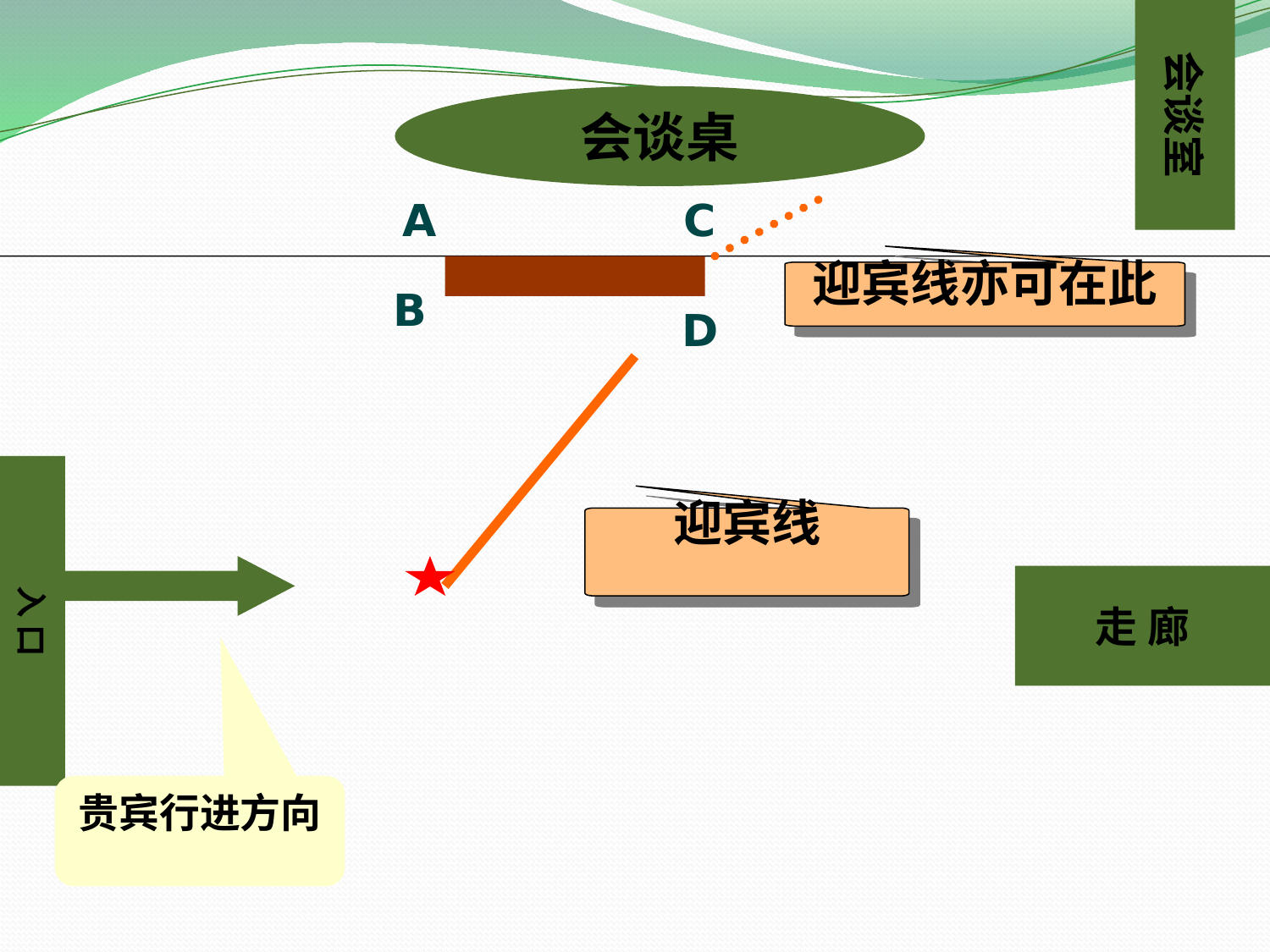

会谈室
会谈桌
A
C

迎宾线亦可在此

B
D

入 口
迎宾线

走 廊

贵宾行进方向